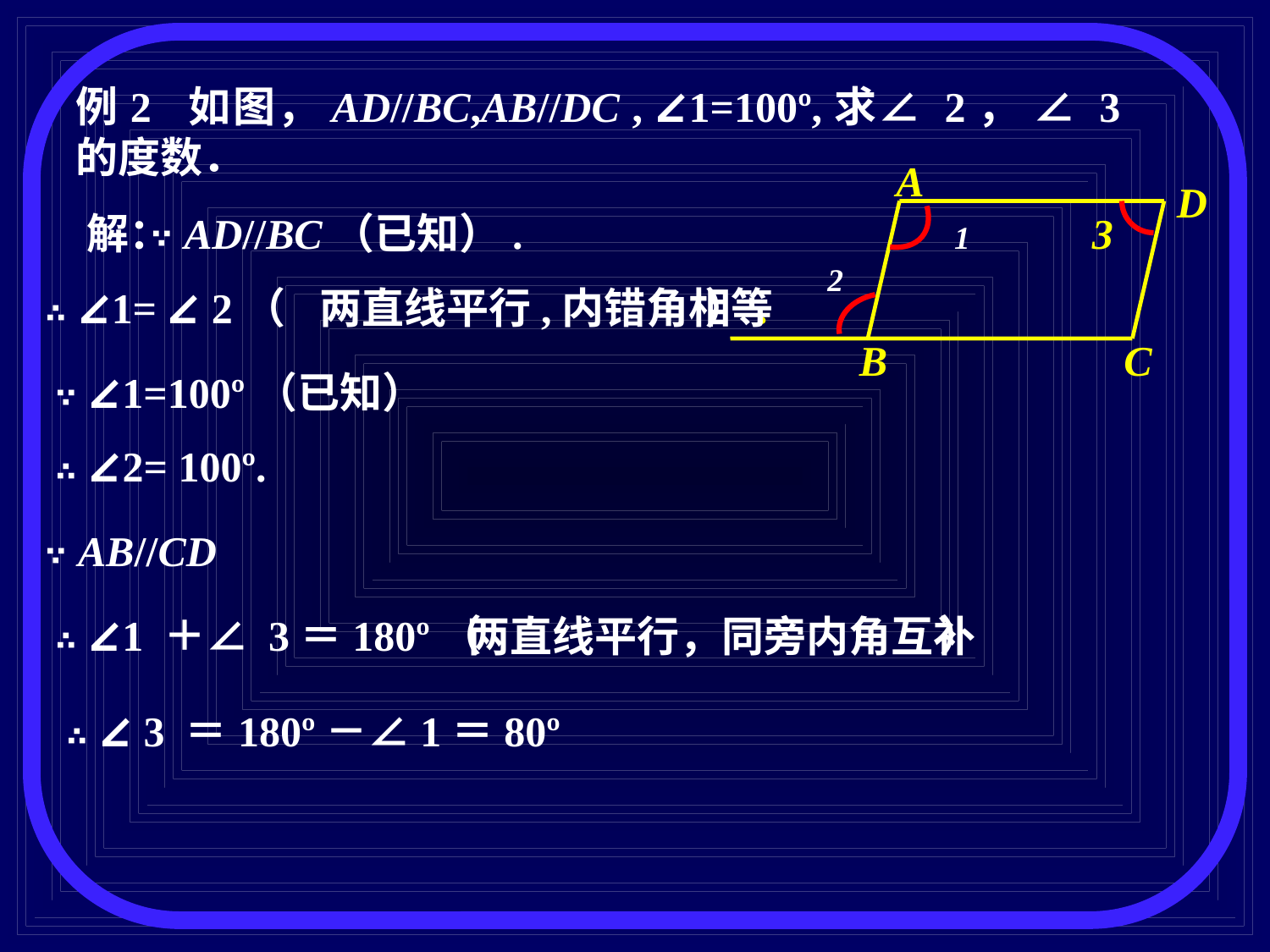

例2  如图，AD//BC,AB//DC , ∠1=100º,求∠ 2， ∠ 3的度数．
A
D

3

1
2

B
C
解：
∵ AD//BC（已知）.
∴ ∠1= ∠ 2（                                            ）.
两直线平行,内错角相等
∵ ∠1=100º（已知）
∴ ∠2= 100º.
∵ AB//CD
∴ ∠1 ＋∠ 3＝180º（                                                ）
两直线平行，同旁内角互补

∴ ∠ 3 ＝180º－∠1＝80º